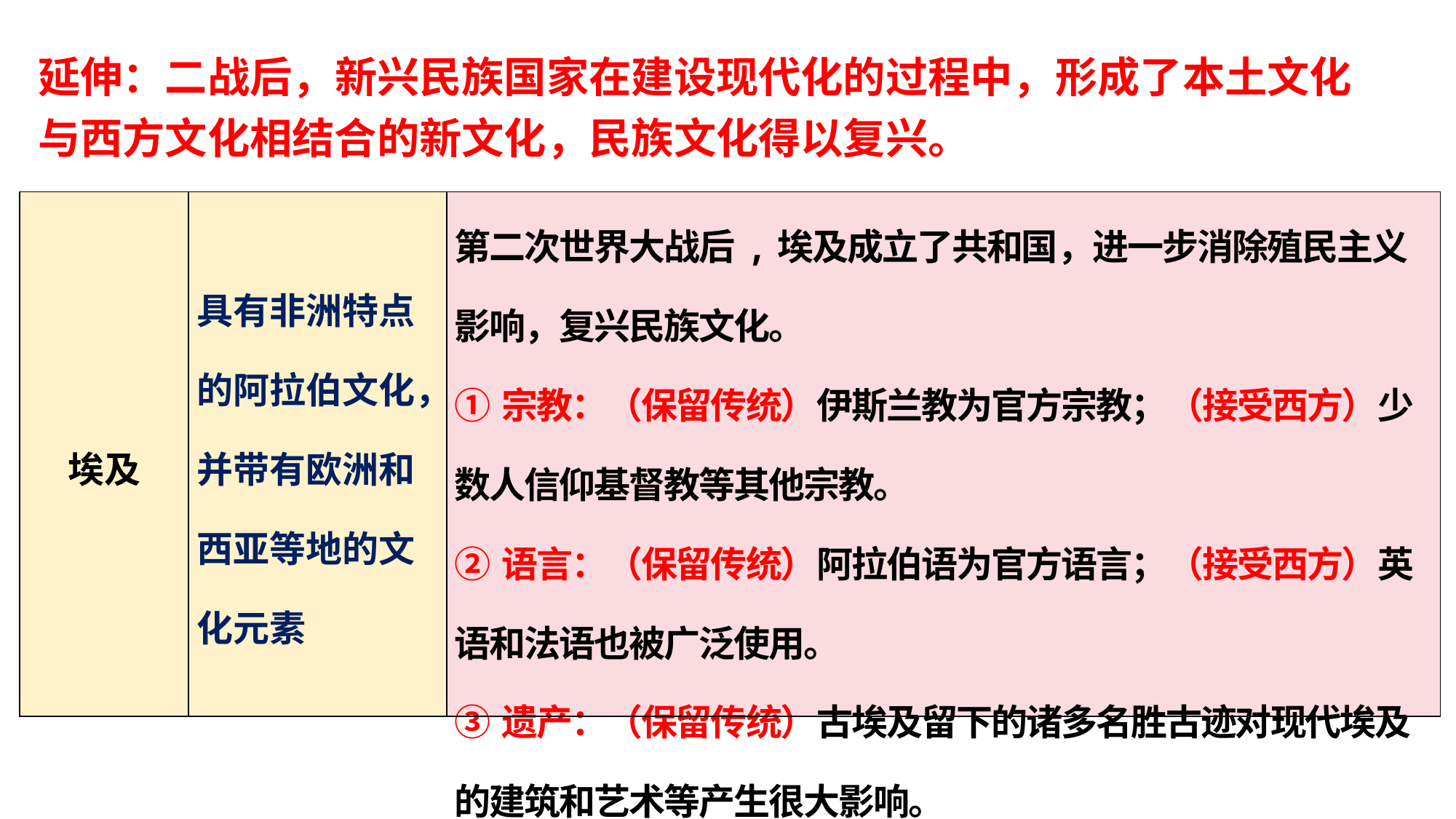

延伸：二战后，新兴民族国家在建设现代化的过程中，形成了本土文化与西方文化相结合的新文化，民族文化得以复兴。
| 埃及 | 具有非洲特点的阿拉伯文化，并带有欧洲和西亚等地的文化元素 | 第二次世界大战后,埃及成立了共和国，进一步消除殖民主义影响，复兴民族文化。 ①宗教：（保留传统）伊斯兰教为官方宗教；（接受西方）少数人信仰基督教等其他宗教。 ②语言：（保留传统）阿拉伯语为官方语言；（接受西方）英语和法语也被广泛使用。 ③遗产：（保留传统）古埃及留下的诸多名胜古迹对现代埃及的建筑和艺术等产生很大影响。 |
| --- | --- | --- |